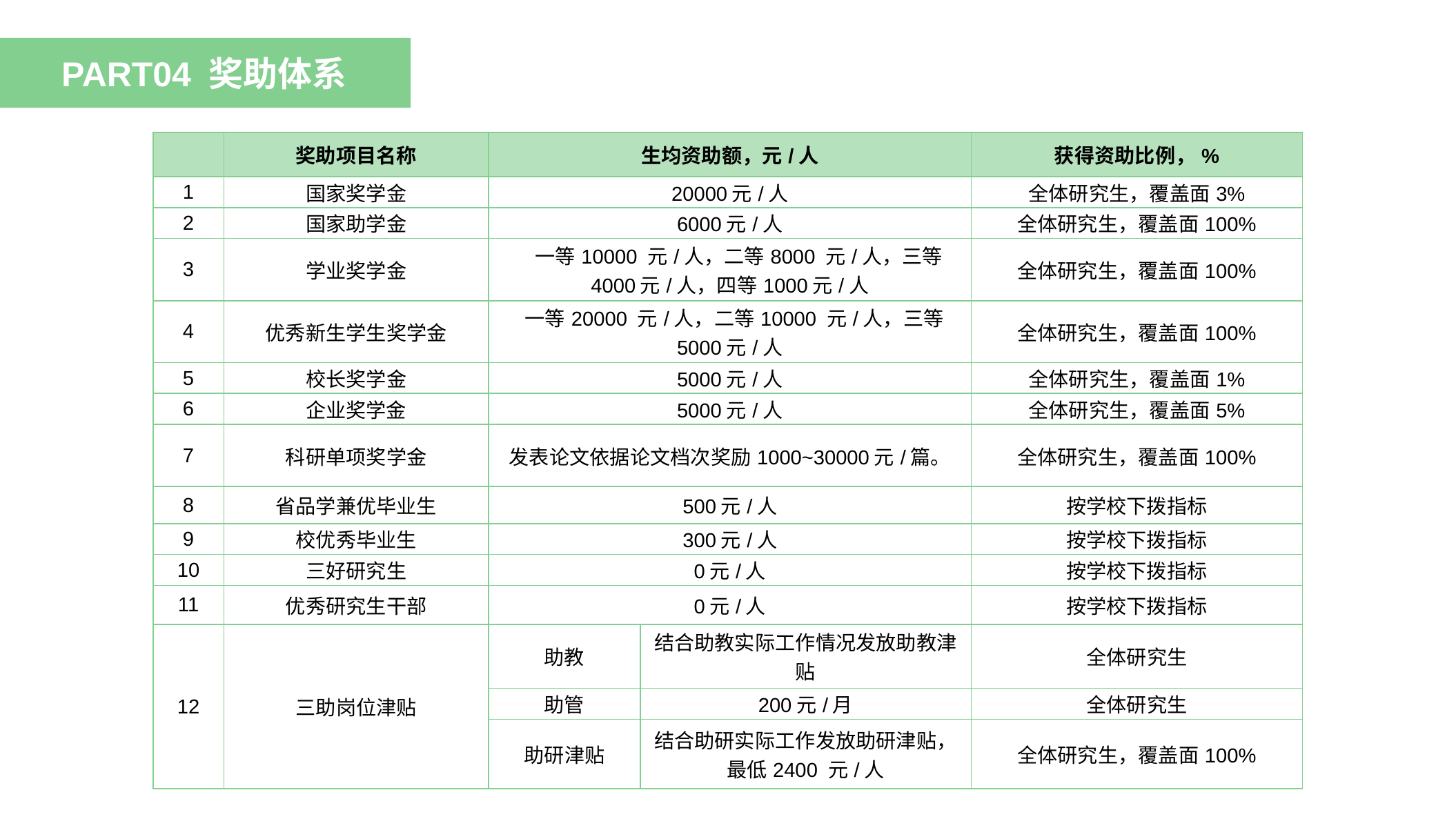

PART04 奖助体系
|  | 奖助项目名称 | 生均资助额，元/人 |  | 获得资助比例，% |
| --- | --- | --- | --- | --- |
| 1 | 国家奖学金 | 20000元/人 |  | 全体研究生，覆盖面3% |
| 2 | 国家助学金 | 6000元/人 |  | 全体研究生，覆盖面100% |
| 3 | 学业奖学金 | 一等10000 元/人，二等8000 元/人，三等4000元/人，四等1000元/人 |  | 全体研究生，覆盖面100% |
| 4 | 优秀新生学生奖学金 | 一等20000 元/人，二等10000 元/人，三等5000元/人 |  | 全体研究生，覆盖面100% |
| 5 | 校长奖学金 | 5000元/人 |  | 全体研究生，覆盖面1% |
| 6 | 企业奖学金 | 5000元/人 |  | 全体研究生，覆盖面5% |
| 7 | 科研单项奖学金 | 发表论文依据论文档次奖励1000~30000元/篇。 |  | 全体研究生，覆盖面100% |
| 8 | 省品学兼优毕业生 | 500元/人 |  | 按学校下拨指标 |
| 9 | 校优秀毕业生 | 300元/人 |  | 按学校下拨指标 |
| 10 | 三好研究生 | 0元/人 |  | 按学校下拨指标 |
| 11 | 优秀研究生干部 | 0元/人 |  | 按学校下拨指标 |
| 12 | 三助岗位津贴 | 助教 | 结合助教实际工作情况发放助教津贴 | 全体研究生 |
|  |  | 助管 | 200元/月 | 全体研究生 |
|  |  | 助研津贴 | 结合助研实际工作发放助研津贴，最低2400 元/人 | 全体研究生，覆盖面100% |